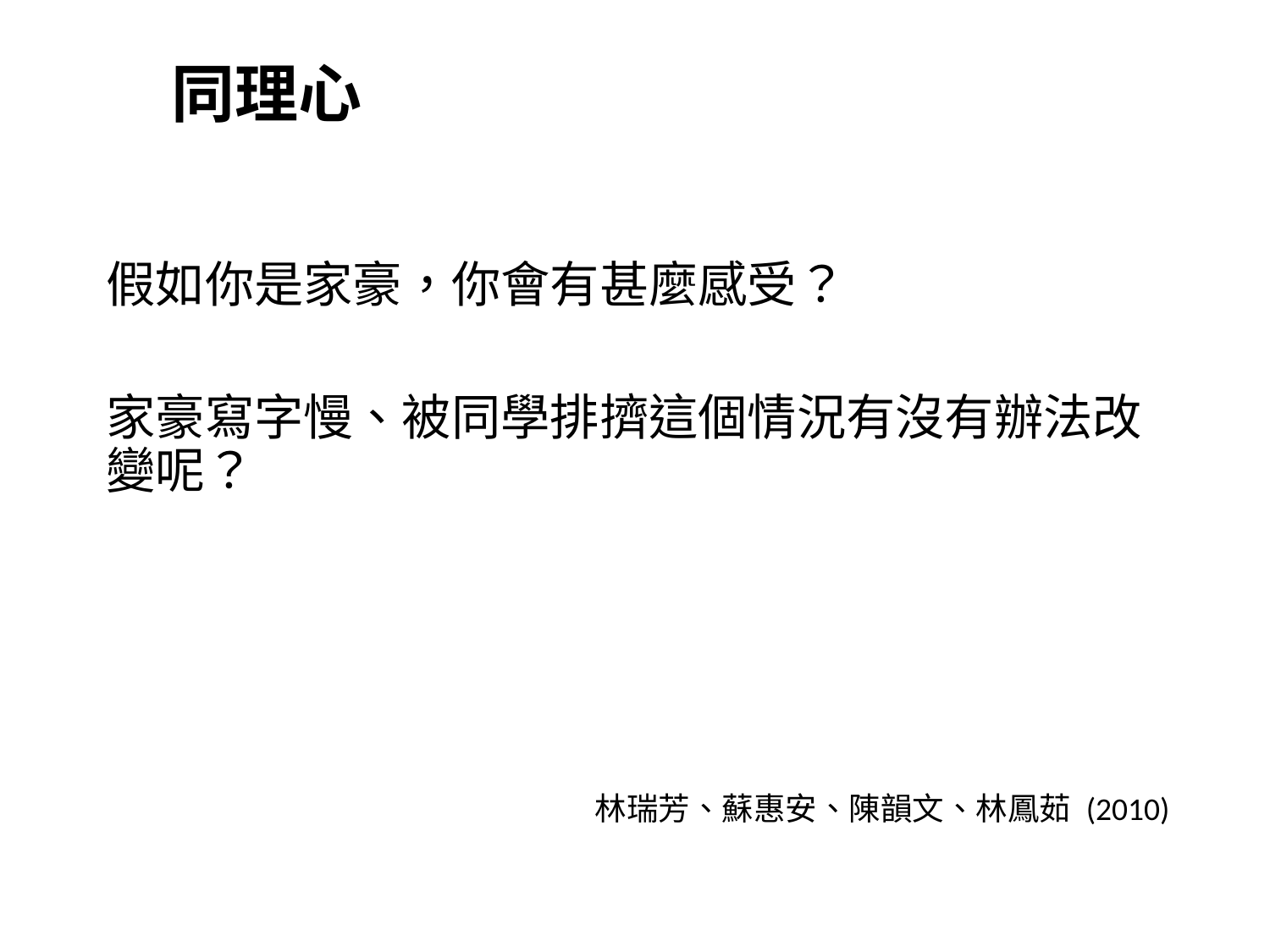

# 同理心
假如你是家豪，你會有甚麼感受？

家豪寫字慢、被同學排擠這個情況有沒有辦法改變呢？
林瑞芳、蘇惠安、陳韻文、林鳳茹 (2010)